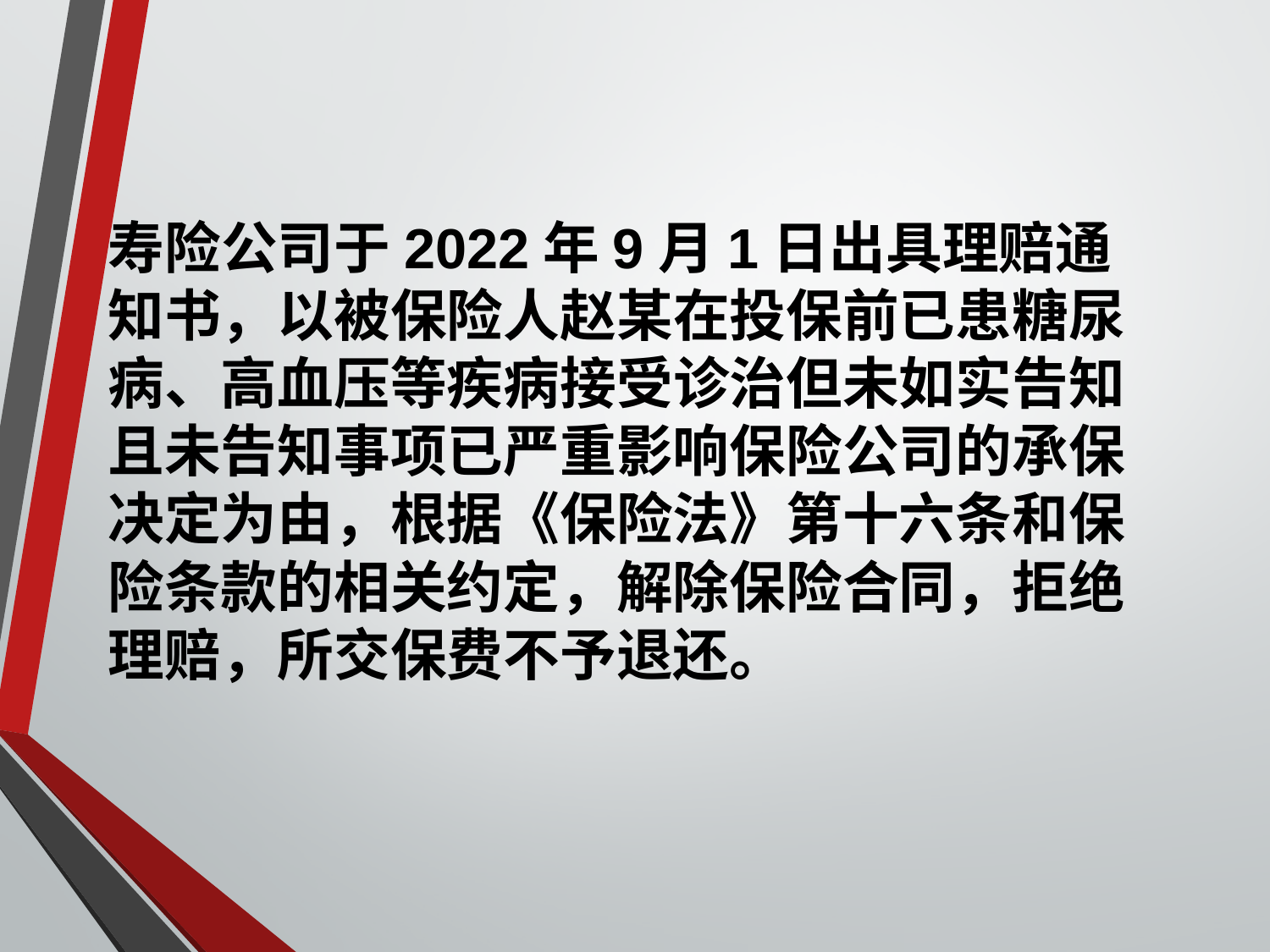

寿险公司于2022年9月1日出具理赔通知书，以被保险人赵某在投保前已患糖尿病、高血压等疾病接受诊治但未如实告知且未告知事项已严重影响保险公司的承保决定为由，根据《保险法》第十六条和保险条款的相关约定，解除保险合同，拒绝理赔，所交保费不予退还。